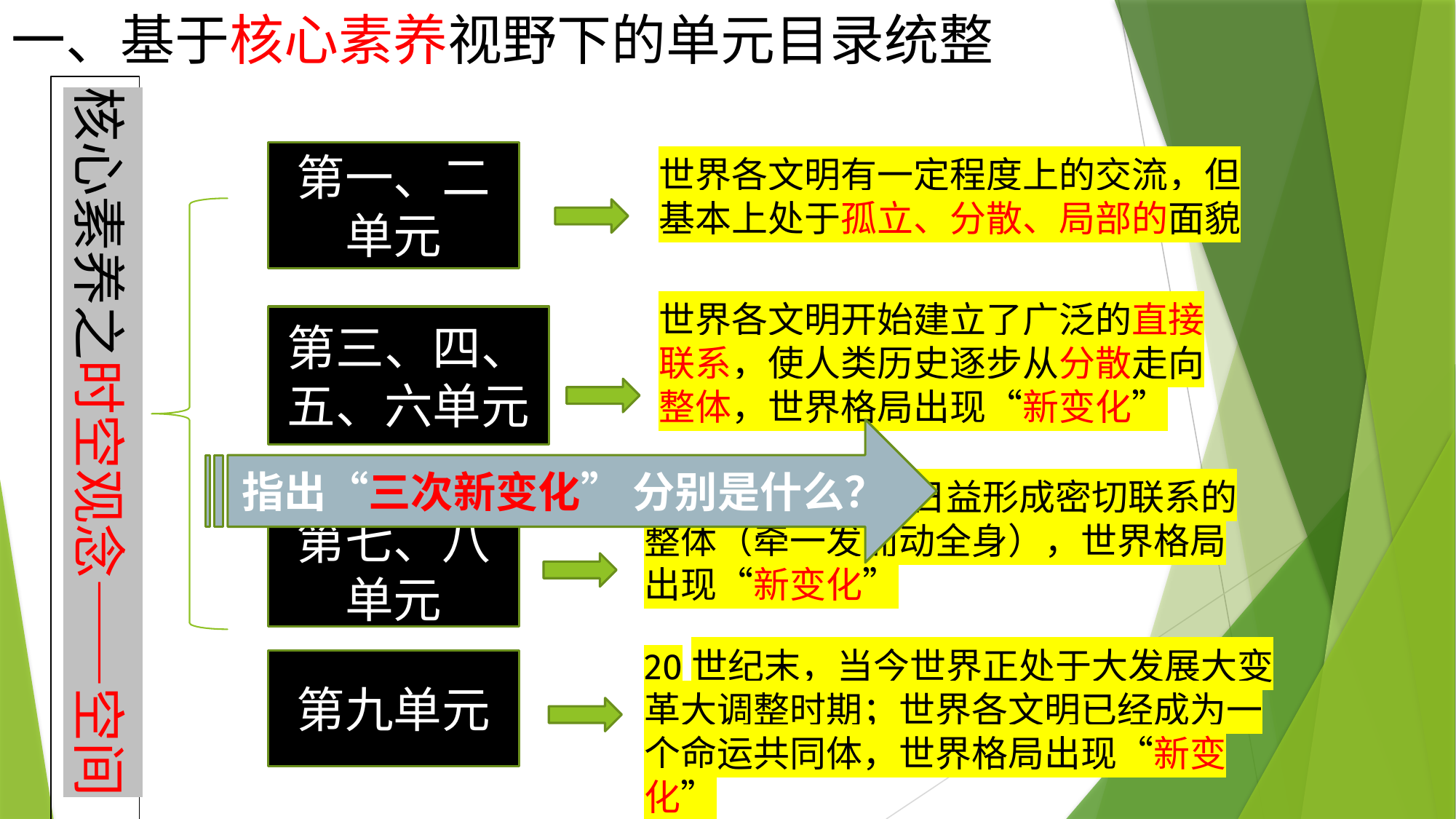

# 一、基于核心素养视野下的单元目录统整
核心素养之时空观念——空间
第一、二单元
世界各文明有一定程度上的交流，但基本上处于孤立、分散、局部的面貌

世界各文明开始建立了广泛的直接联系，使人类历史逐步从分散走向整体，世界格局出现“新变化”
第三、四、五、六单元

指出“三次新变化” 分别是什么？
20世纪后，世界日益形成密切联系的整体（牵一发而动全身），世界格局出现“新变化”
第七、八单元

20世纪末，当今世界正处于大发展大变革大调整时期；世界各文明已经成为一个命运共同体，世界格局出现“新变化”
第九单元